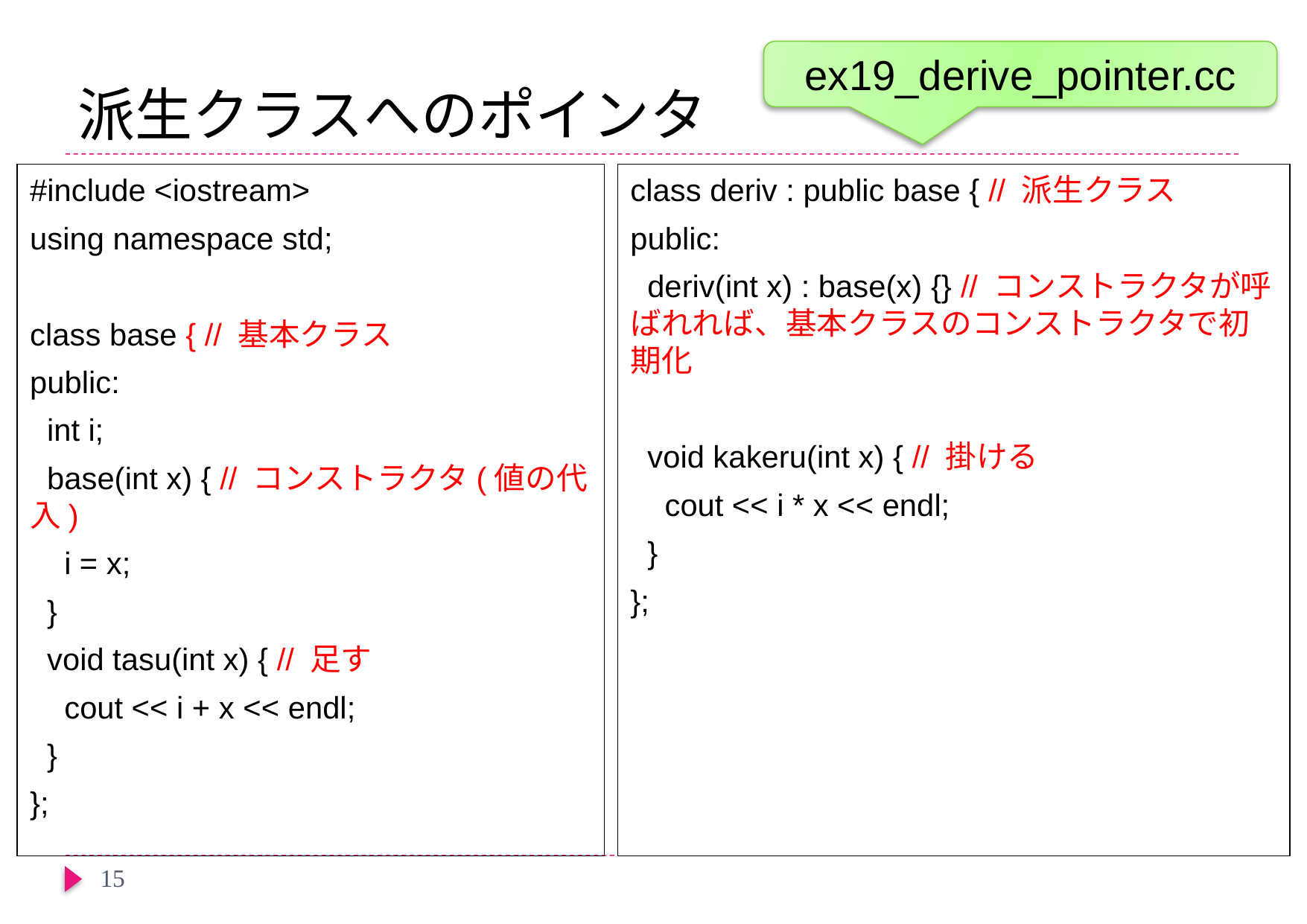

# 派生クラスへのポインタ
ex19_derive_pointer.cc
class deriv : public base { // 派生クラス
public:
  deriv(int x) : base(x) {} // コンストラクタが呼ばれれば、基本クラスのコンストラクタで初期化

  void kakeru(int x) { // 掛ける
    cout << i * x << endl;
  }
};
#include <iostream>
using namespace std;

class base { // 基本クラス
public:
  int i;
  base(int x) { // コンストラクタ(値の代入)
    i = x;
  }
  void tasu(int x) { // 足す
    cout << i + x << endl;
  }
};
15